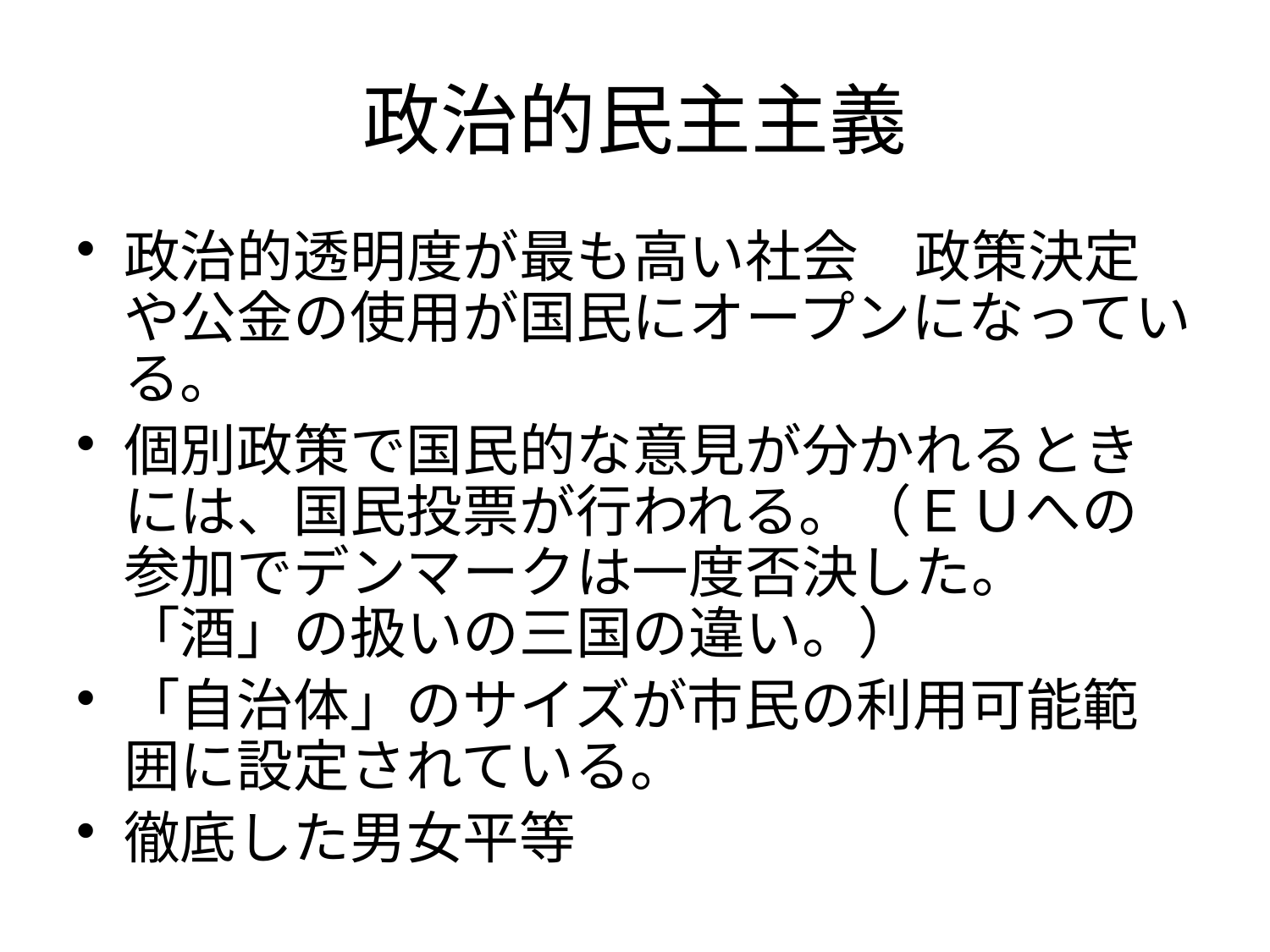

# 政治的民主主義
政治的透明度が最も高い社会　政策決定や公金の使用が国民にオープンになっている。
個別政策で国民的な意見が分かれるときには、国民投票が行われる。（ＥＵへの参加でデンマークは一度否決した。「酒」の扱いの三国の違い。）
「自治体」のサイズが市民の利用可能範囲に設定されている。
徹底した男女平等